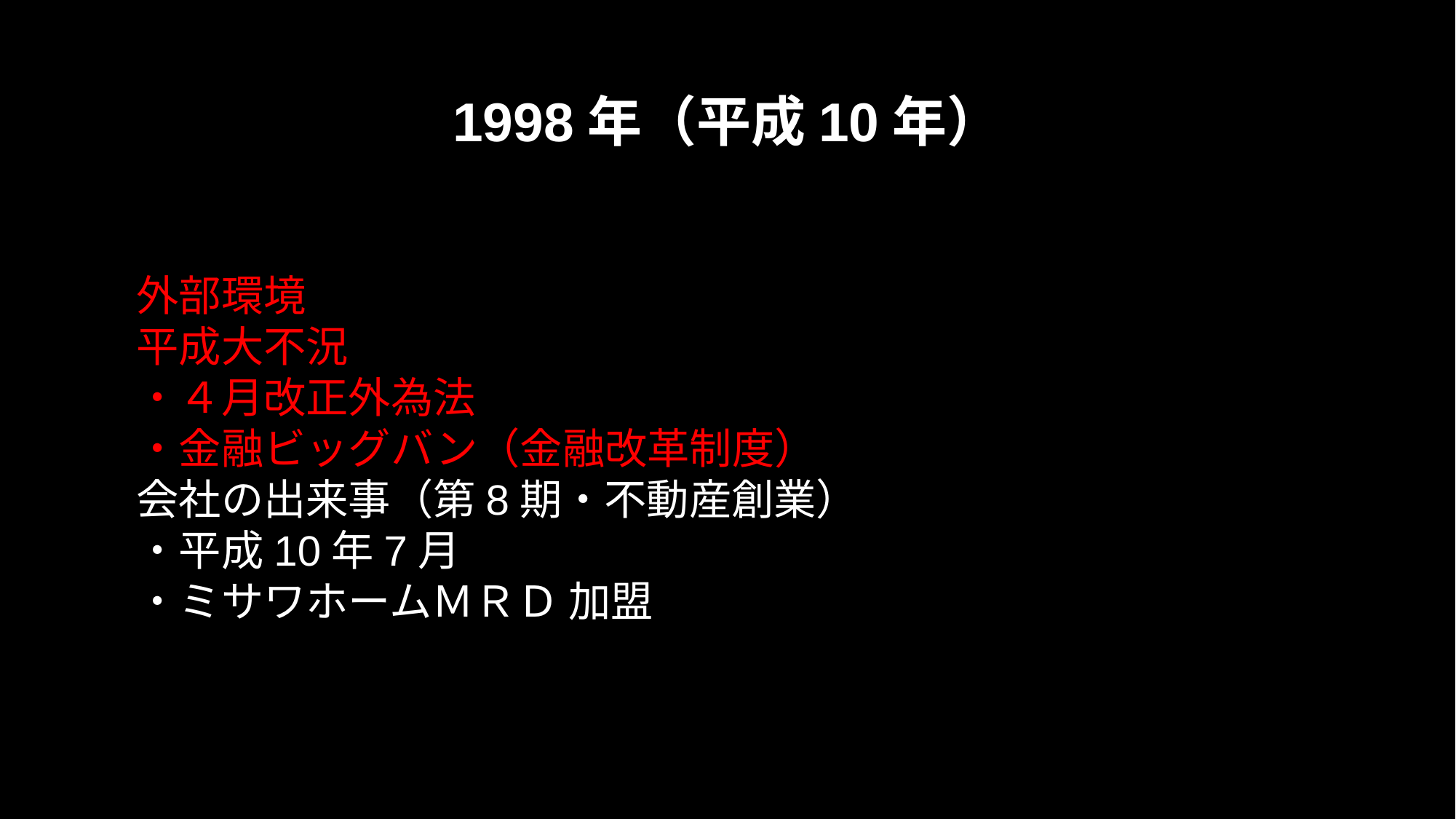

# 1998年（平成10年）
外部環境
平成大不況
・４月改正外為法
・金融ビッグバン（金融改革制度）
会社の出来事（第8期・不動産創業）
・平成10年7月
・ミサワホームＭＲＤ 加盟